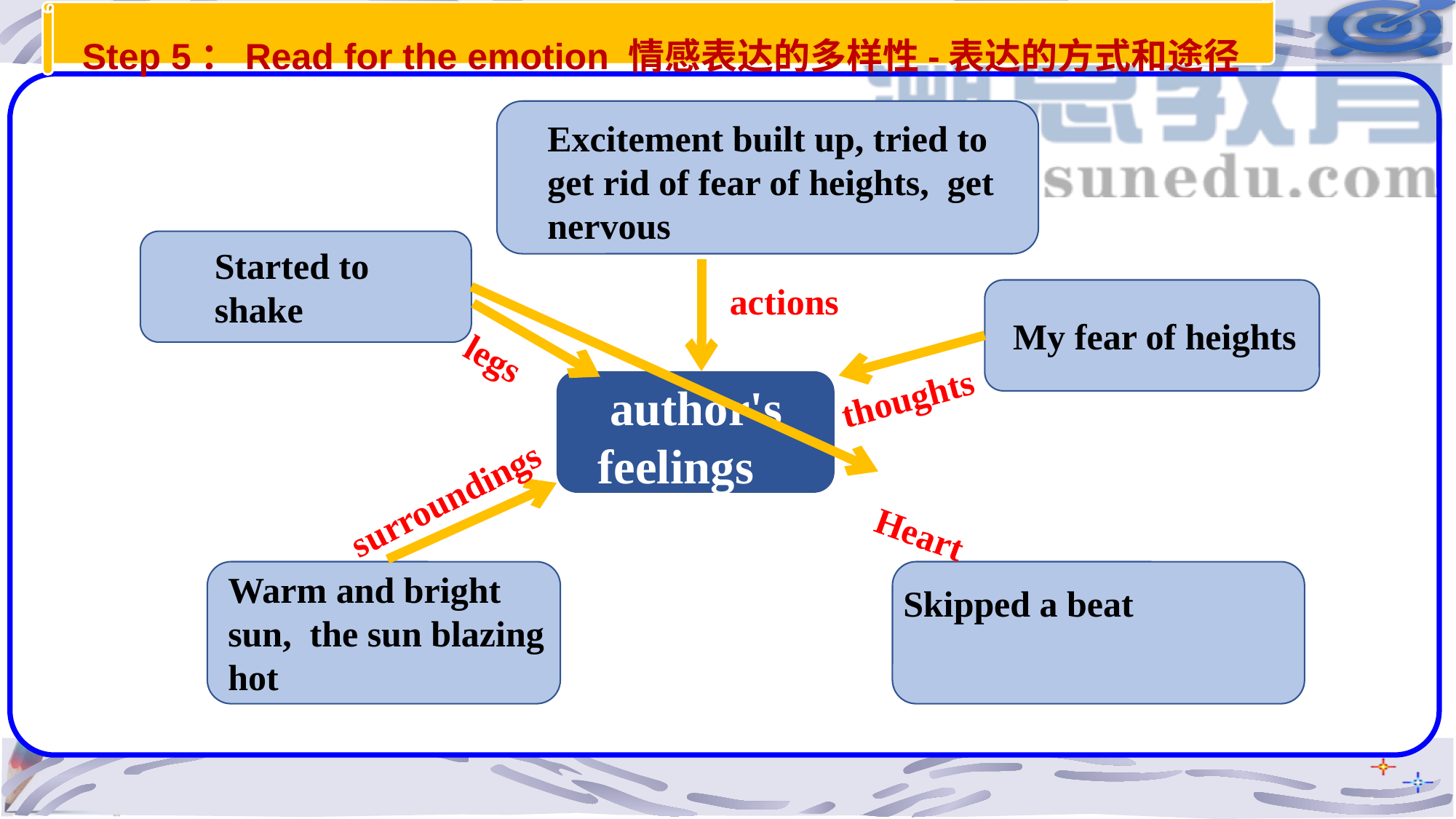

Step 5：Read for the emotion 情感表达的多样性-表达的方式和途径

Excitement built up, tried to get rid of fear of heights,  get nervous

Started to shake
actions

My fear of heights
legs
thoughts

 author's
feelings
surroundings
Heart

Warm and bright sun,  the sun blazing hot

Skipped a beat